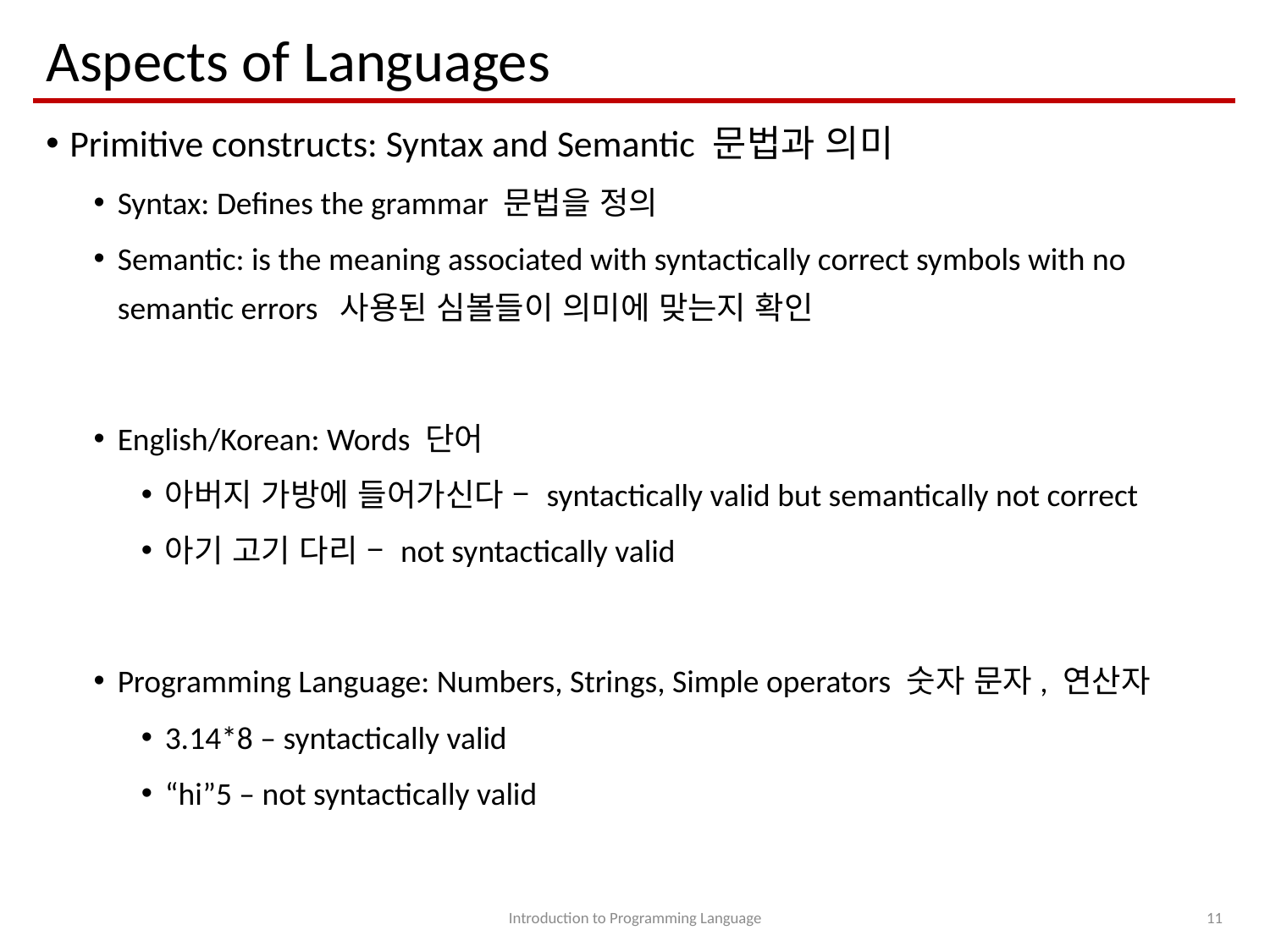

# Aspects of Languages
Primitive constructs: Syntax and Semantic 문법과 의미
Syntax: Defines the grammar 문법을 정의
Semantic: is the meaning associated with syntactically correct symbols with no semantic errors  사용된 심볼들이 의미에 맞는지 확인

English/Korean: Words 단어
아버지 가방에 들어가신다 – syntactically valid but semantically not correct
아기 고기 다리 – not syntactically valid

Programming Language: Numbers, Strings, Simple operators 숫자 문자, 연산자
3.14*8 – syntactically valid
“hi”5 – not syntactically valid
Introduction to Programming Language
11